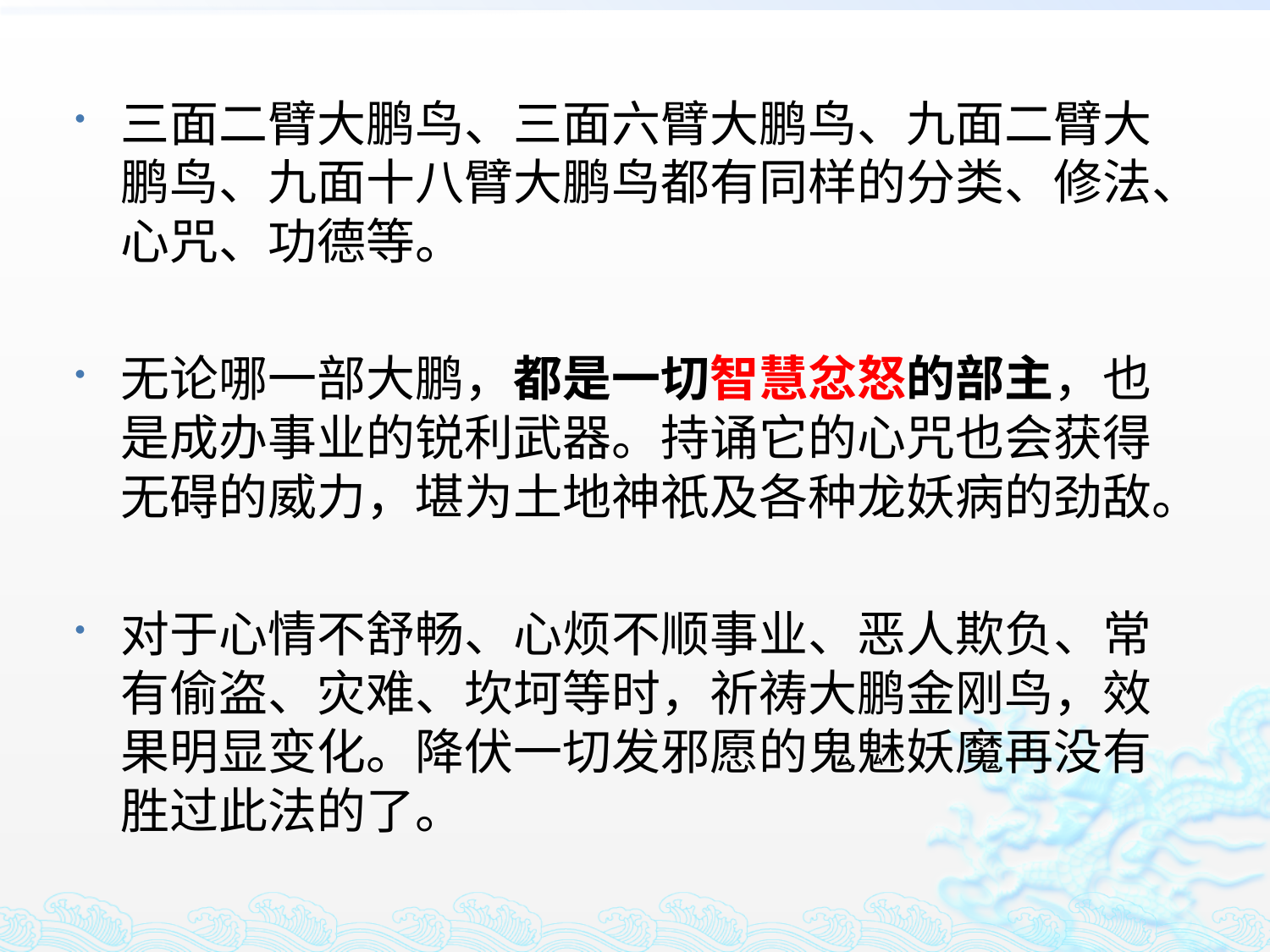

三面二臂大鹏鸟、三面六臂大鹏鸟、九面二臂大鹏鸟、九面十八臂大鹏鸟都有同样的分类、修法、心咒、功德等。

无论哪一部大鹏，都是一切智慧忿怒的部主，也是成办事业的锐利武器。持诵它的心咒也会获得无碍的威力，堪为土地神祇及各种龙妖病的劲敌。

对于心情不舒畅、心烦不顺事业、恶人欺负、常有偷盗、灾难、坎坷等时，祈祷大鹏金刚鸟，效果明显变化。降伏一切发邪愿的鬼魅妖魔再没有胜过此法的了。